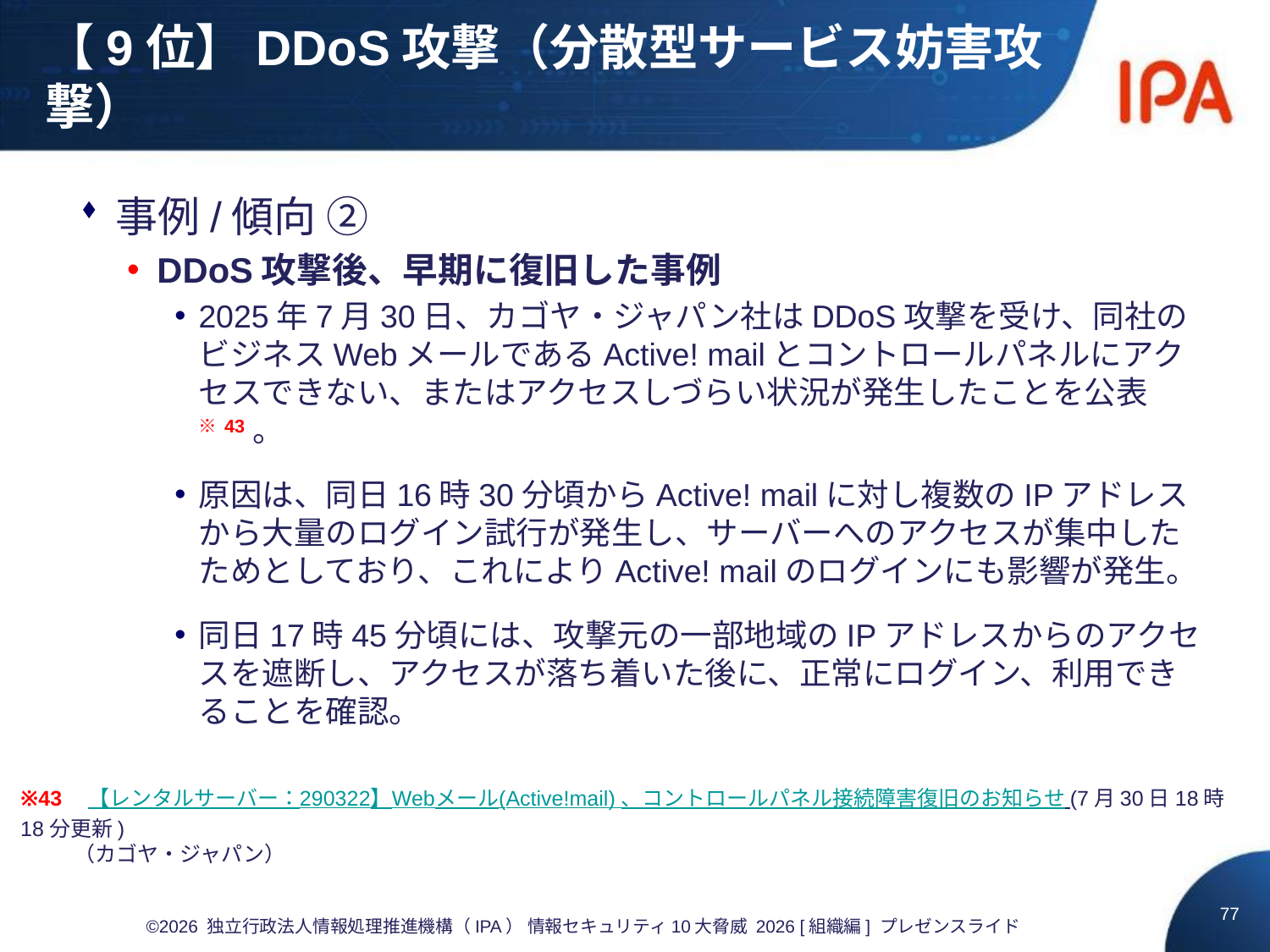

# 【9位】DDoS攻撃（分散型サービス妨害攻撃）
事例/傾向 ②
DDoS攻撃後、早期に復旧した事例
2025年7月30日、カゴヤ・ジャパン社はDDoS攻撃を受け、同社のビジネスWebメールであるActive! mailとコントロールパネルにアクセスできない、またはアクセスしづらい状況が発生したことを公表※43。

原因は、同日16時30分頃からActive! mailに対し複数のIPアドレスから大量のログイン試行が発生し、サーバーへのアクセスが集中したためとしており、これによりActive! mailのログインにも影響が発生。

同日17時45分頃には、攻撃元の一部地域のIPアドレスからのアクセスを遮断し、アクセスが落ち着いた後に、正常にログイン、利用できることを確認。

※43　【レンタルサーバー：290322】Webメール(Active!mail) 、コントロールパネル接続障害復旧のお知らせ (7月30日18時18分更新)
     　 （カゴヤ・ジャパン）

77
©2026 独立行政法人情報処理推進機構（IPA） 情報セキュリティ10大脅威 2026 [組織編] プレゼンスライド